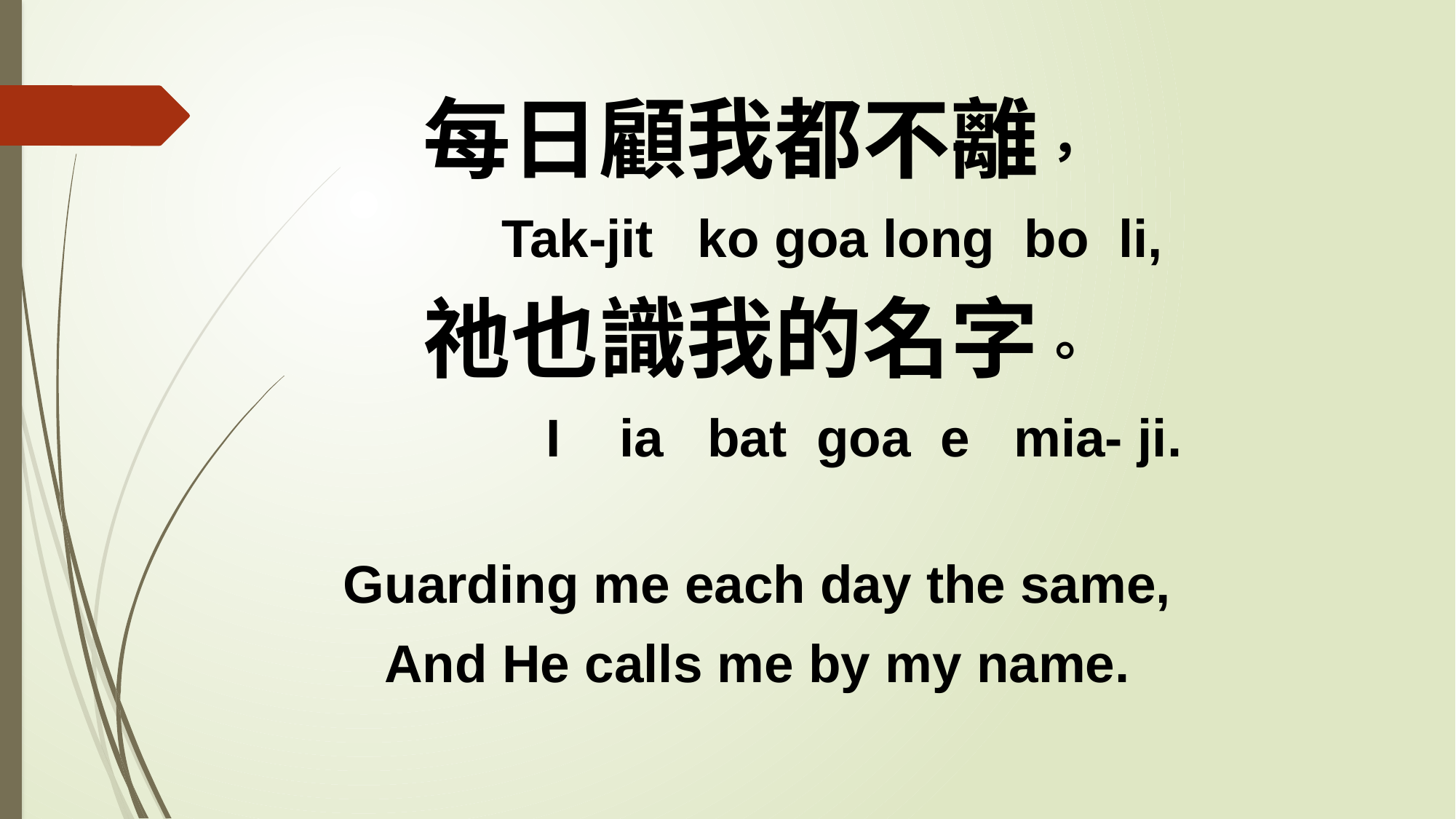

每日顧我都不離，
                  Tak-jit   ko goa long  bo  li,
祂也識我的名字。
                     I    ia   bat  goa  e   mia- ji.

Guarding me each day the same,
And He calls me by my name.